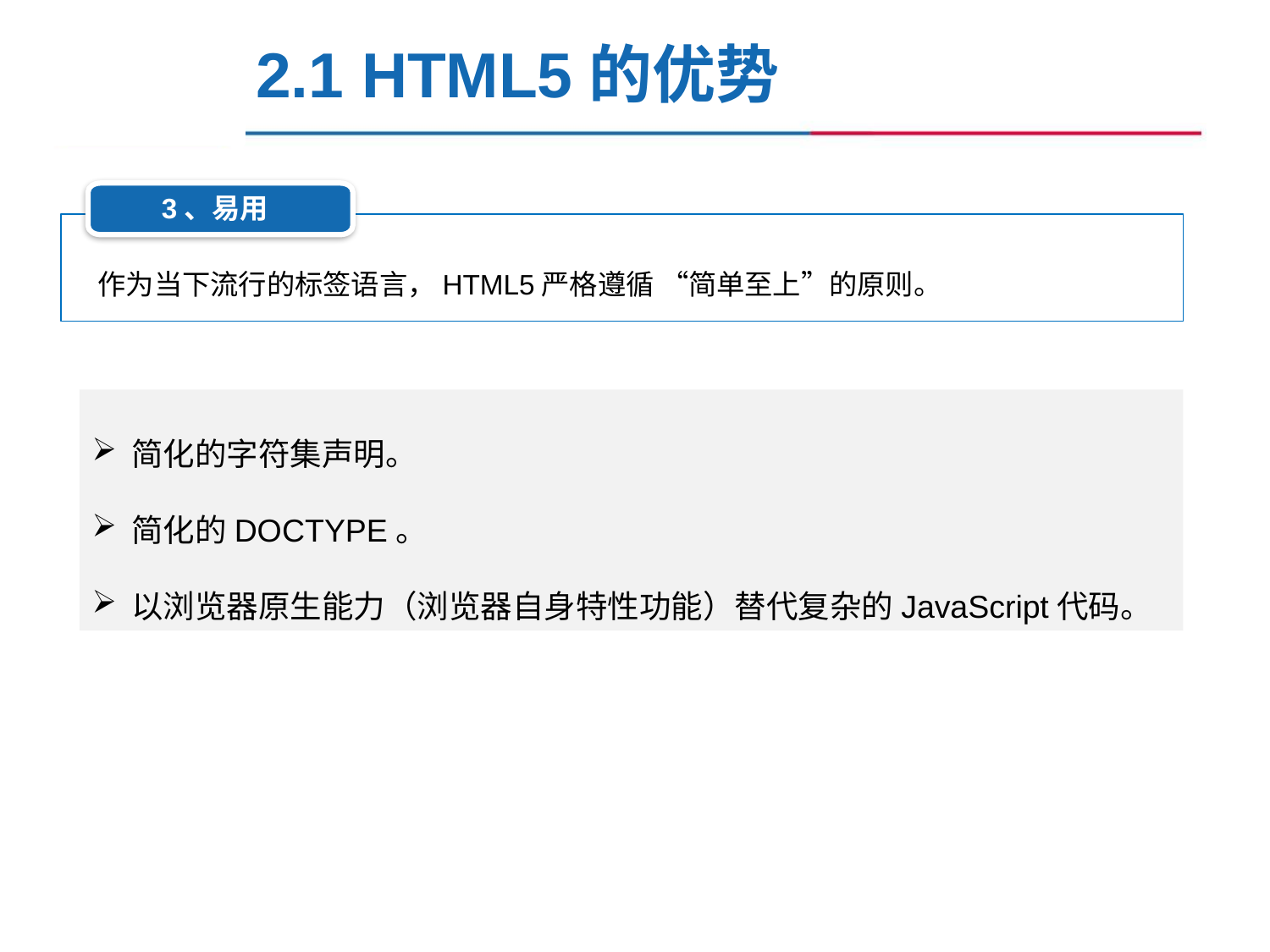

2.1 HTML5的优势

3、易用

作为当下流行的标签语言，HTML5严格遵循 “简单至上”的原则。
简化的字符集声明。
简化的DOCTYPE。
以浏览器原生能力（浏览器自身特性功能）替代复杂的JavaScript代码。